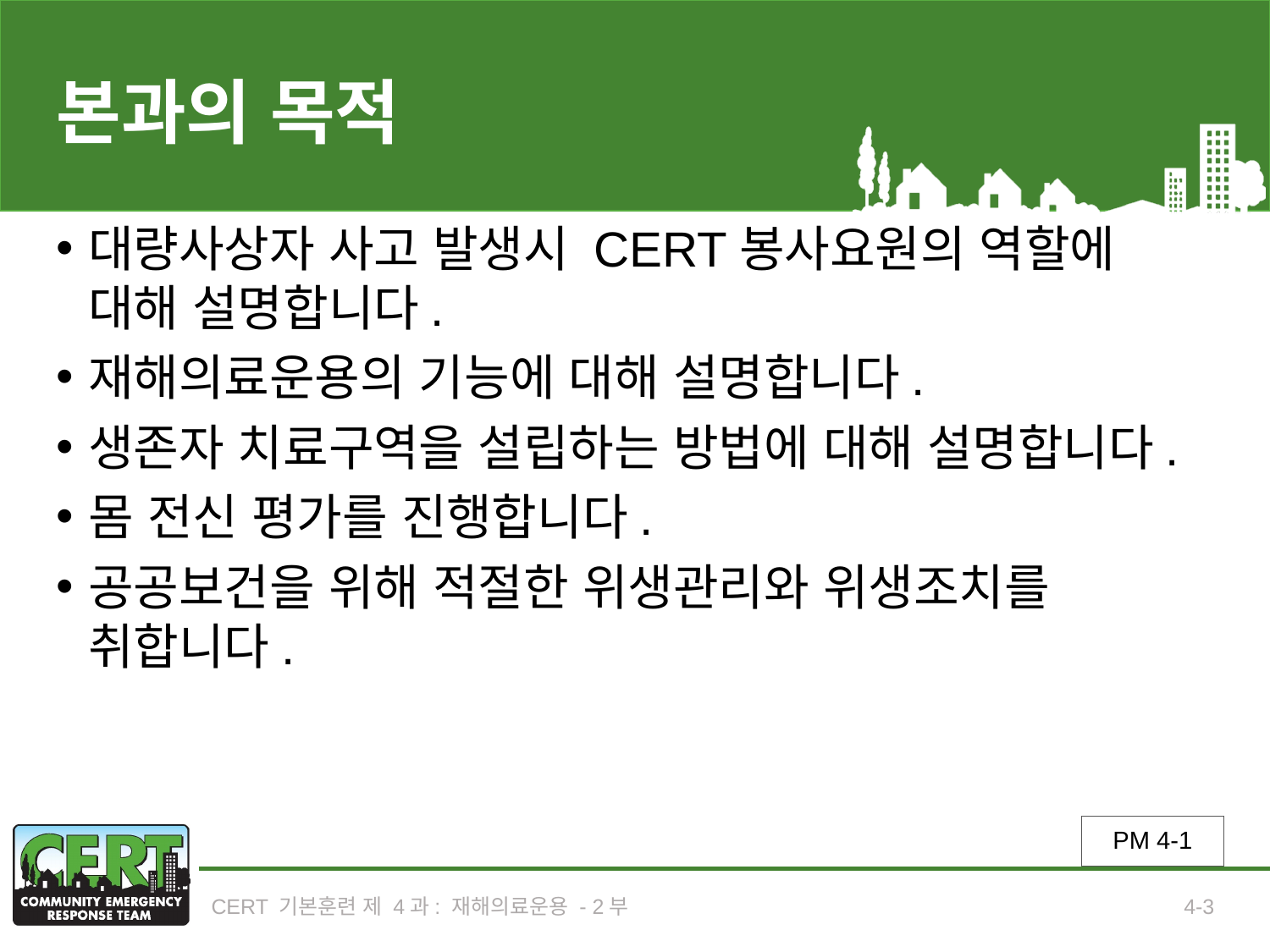

# 본과의 목적
대량사상자 사고 발생시 CERT봉사요원의 역할에 대해 설명합니다.
재해의료운용의 기능에 대해 설명합니다.
생존자 치료구역을 설립하는 방법에 대해 설명합니다.
몸 전신 평가를 진행합니다.
공공보건을 위해 적절한 위생관리와 위생조치를 취합니다.
PM 4-1
CERT 기본훈련 제 4과: 재해의료운용 - 2부
4-3